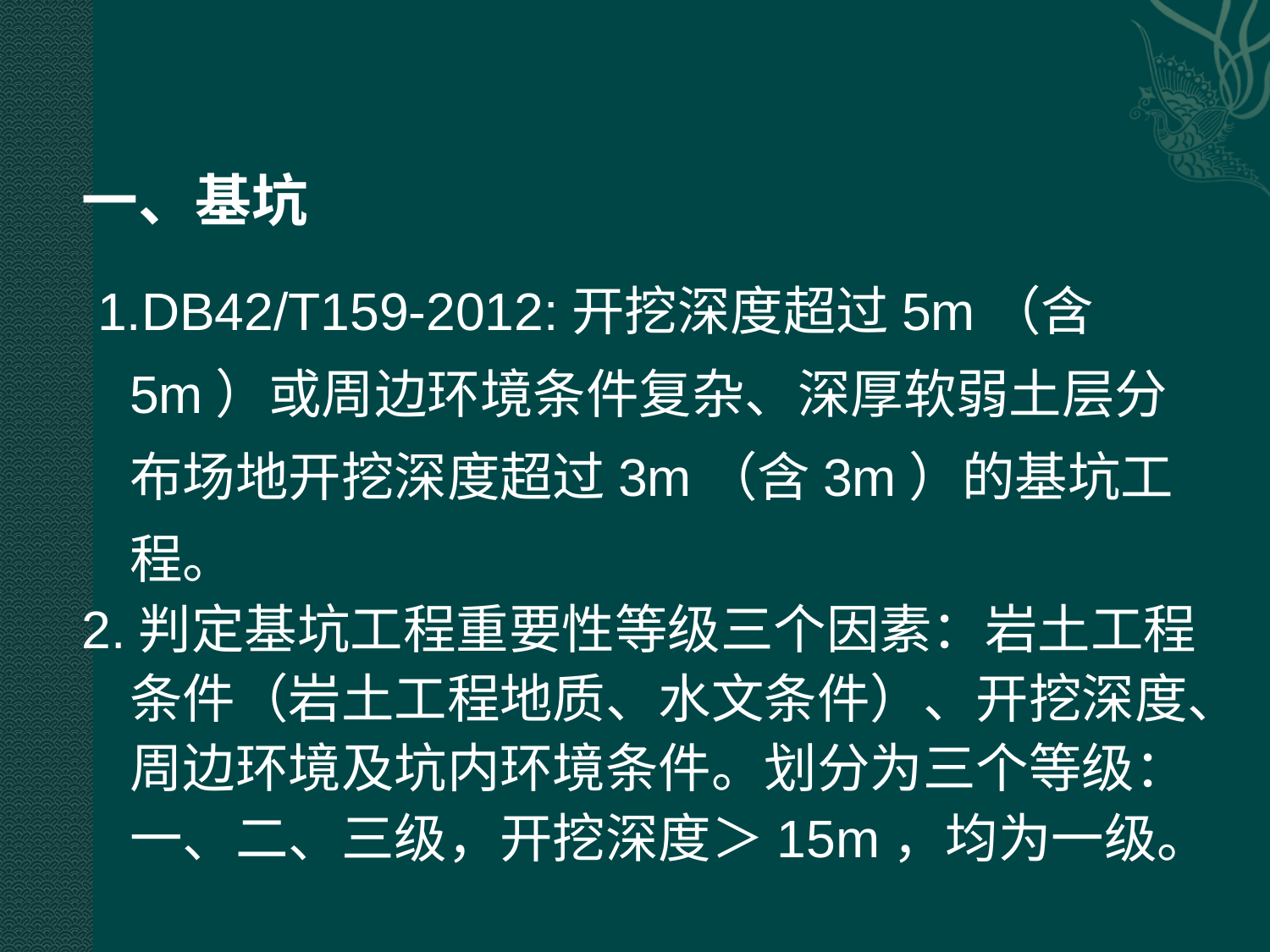

#
一、基坑
 1.DB42/T159-2012:开挖深度超过5m（含5m）或周边环境条件复杂、深厚软弱土层分布场地开挖深度超过3m（含3m）的基坑工程。
2.判定基坑工程重要性等级三个因素：岩土工程条件（岩土工程地质、水文条件）、开挖深度、周边环境及坑内环境条件。划分为三个等级：一、二、三级，开挖深度＞15m，均为一级。